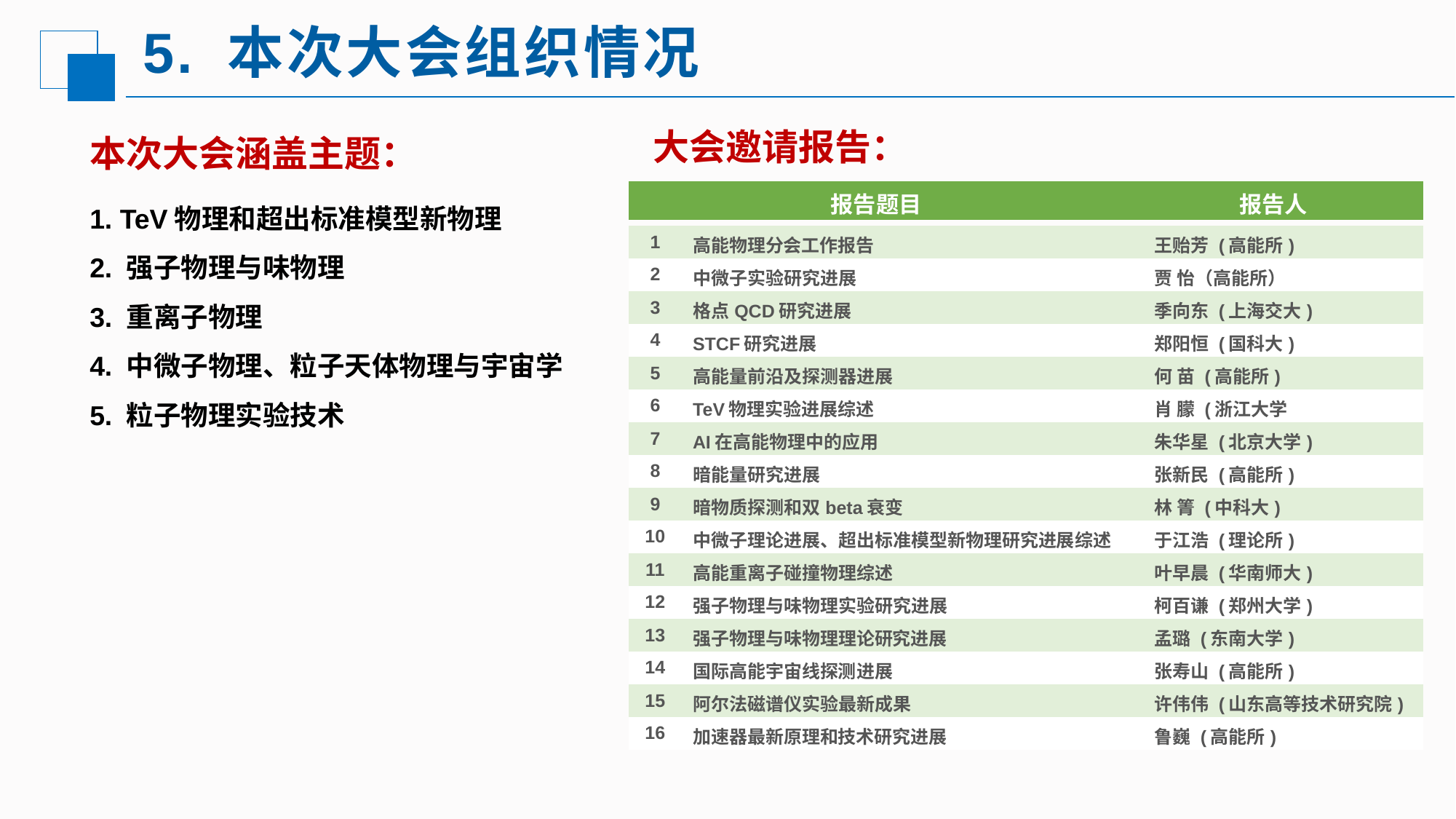

# 5. 本次大会组织情况
大会邀请报告：

本次大会涵盖主题：

1. TeV物理和超出标准模型新物理
2. 强子物理与味物理
3. 重离子物理
4. 中微子物理、粒子天体物理与宇宙学
5. 粒子物理实验技术
| 报告题目 | 报告人 |
| --- | --- |
| 1 | 高能物理分会工作报告 | 王贻芳 (高能所) |
| --- | --- | --- |
| 2 | 中微子实验研究进展 | 贾 怡（高能所） |
| 3 | 格点QCD研究进展 | 季向东 (上海交大) |
| 4 | STCF研究进展 | 郑阳恒 (国科大) |
| 5 | 高能量前沿及探测器进展 | 何 苗 (高能所) |
| 6 | TeV物理实验进展综述 | 肖 朦 (浙江大学 |
| 7 | AI在高能物理中的应用 | 朱华星 (北京大学) |
| 8 | 暗能量研究进展 | 张新民 (高能所) |
| 9 | 暗物质探测和双beta衰变 | 林 箐 (中科大) |
| 10 | 中微子理论进展、超出标准模型新物理研究进展综述 | 于江浩 (理论所) |
| 11 | 高能重离子碰撞物理综述 | 叶早晨 (华南师大) |
| 12 | 强子物理与味物理实验研究进展 | 柯百谦 (郑州大学) |
| 13 | 强子物理与味物理理论研究进展 | 孟璐 (东南大学) |
| 14 | 国际高能宇宙线探测进展 | 张寿山 (高能所) |
| 15 | 阿尔法磁谱仪实验最新成果 | 许伟伟 (山东高等技术研究院) |
| 16 | 加速器最新原理和技术研究进展 | 鲁巍 (高能所) |